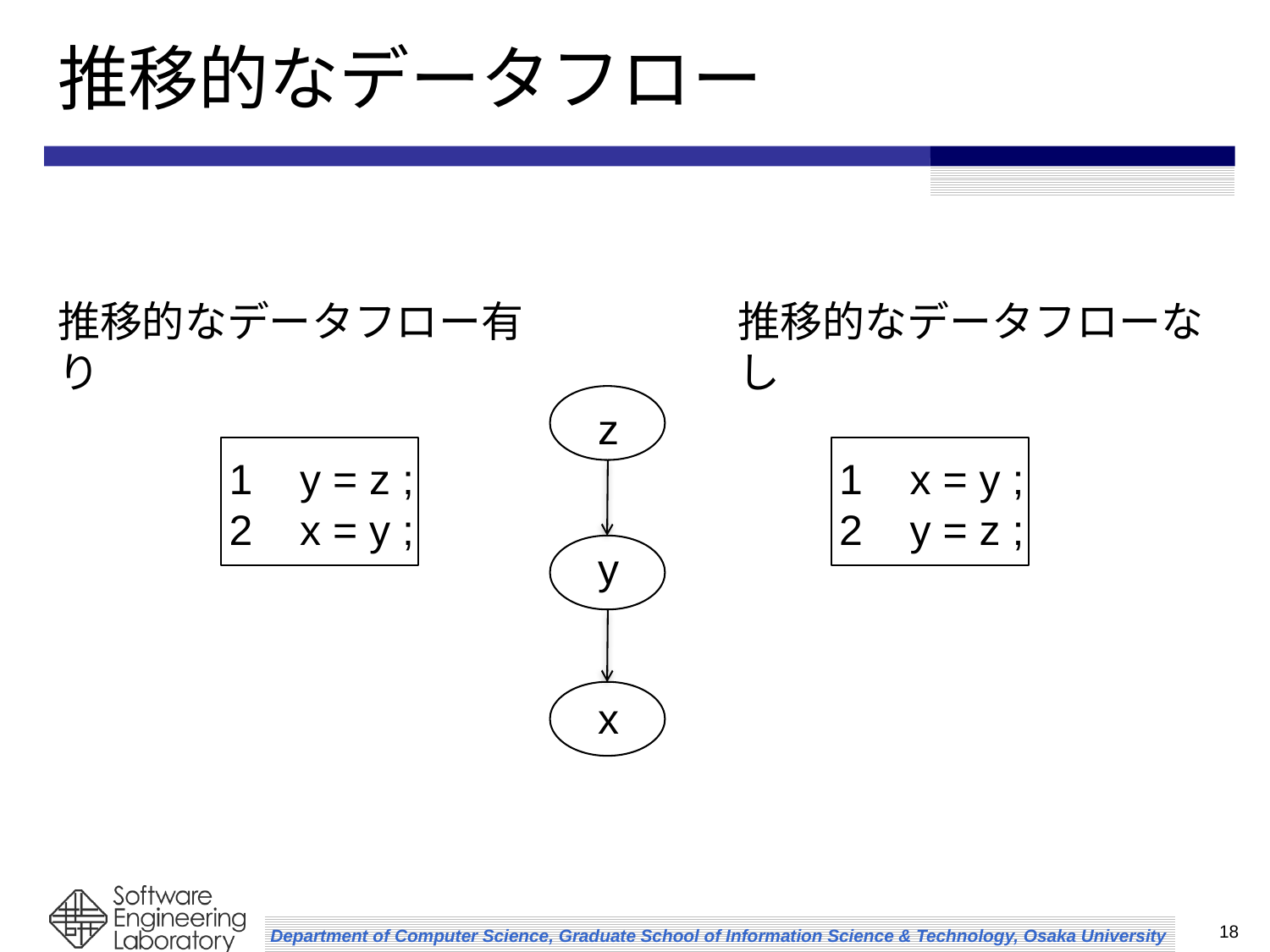

# 推移的なデータフロー
推移的なデータフロー有り
推移的なデータフローなし

x
z
y
1    y = z ;
2    x = y ;

1    x = y ;
2    y = z ;

18